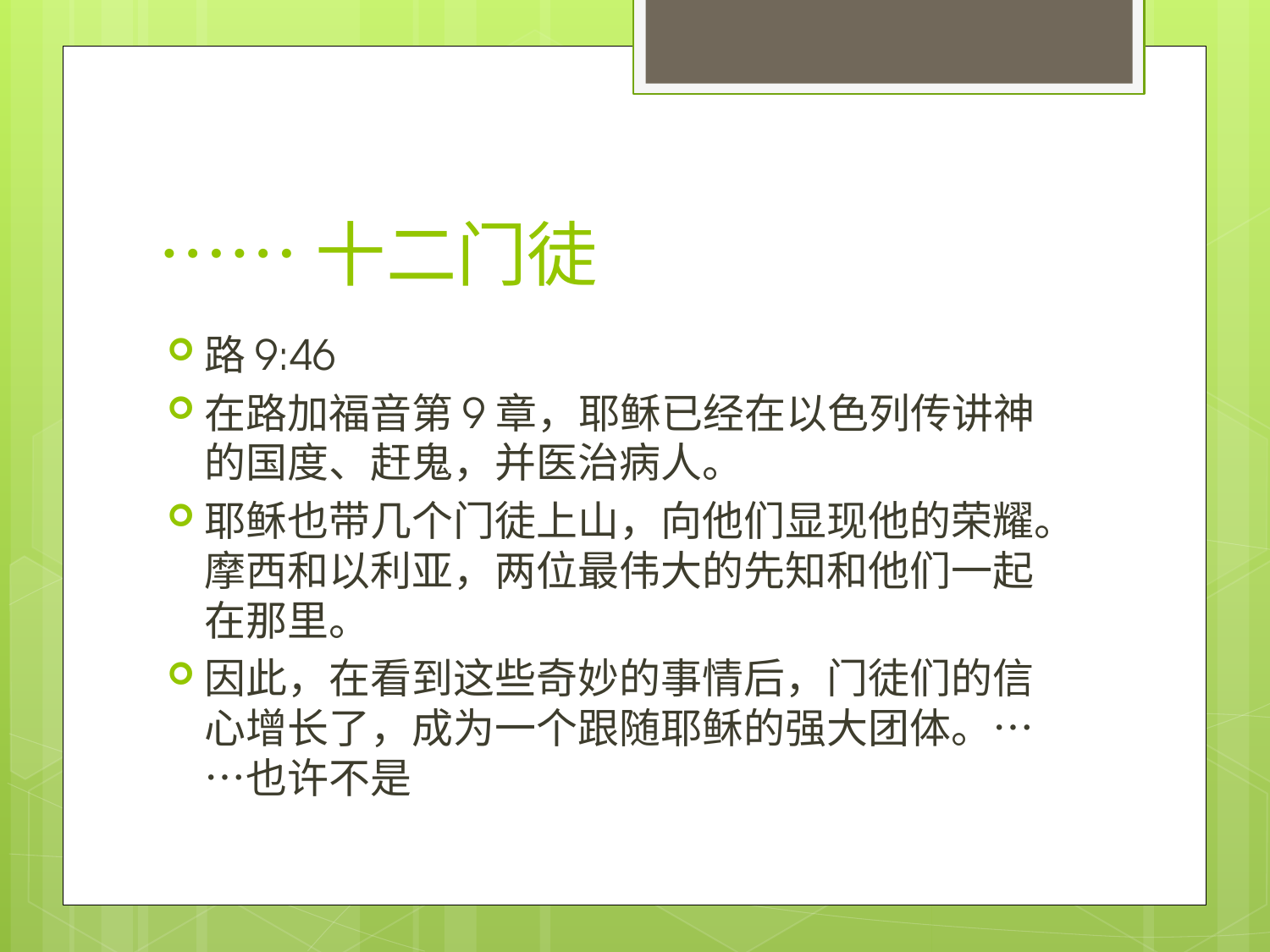

# ……十二门徒
路9:46
在路加福音第9章，耶稣已经在以色列传讲神的国度、赶鬼，并医治病人。
耶稣也带几个门徒上山，向他们显现他的荣耀。摩西和以利亚，两位最伟大的先知和他们一起在那里。
因此，在看到这些奇妙的事情后，门徒们的信心增长了，成为一个跟随耶稣的强大团体。……也许不是